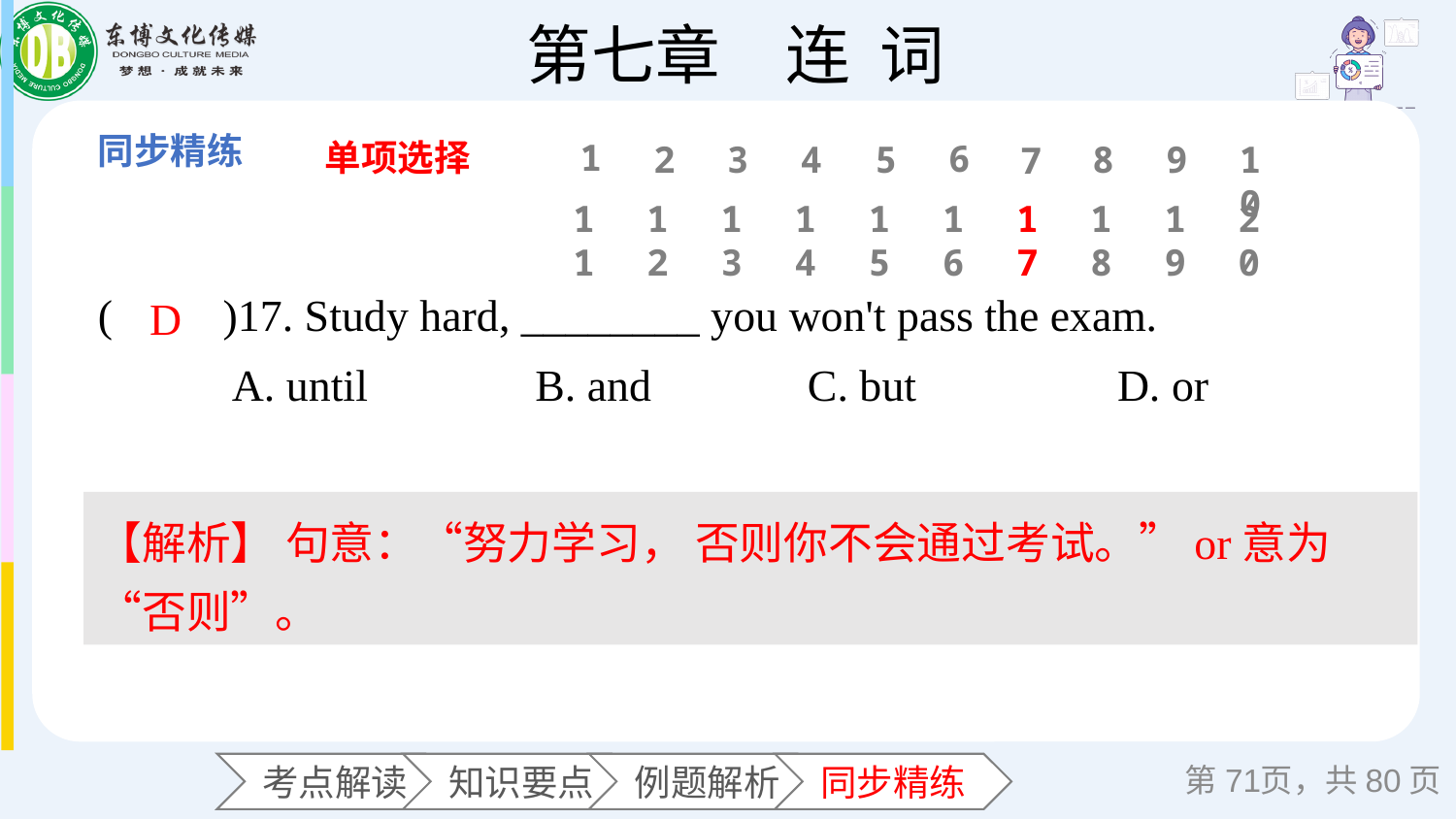

单项选择
1
6
2
3
4
5
8
9
10
7
11
12
13
14
15
16
17
18
19
20
(　　)17. Study hard, ________ you won't pass the exam.
            A. until               B. and              C. but                  D. or
D
【解析】 句意：“努力学习， 否则你不会通过考试。”or意为“否则”。
第71页，共80页